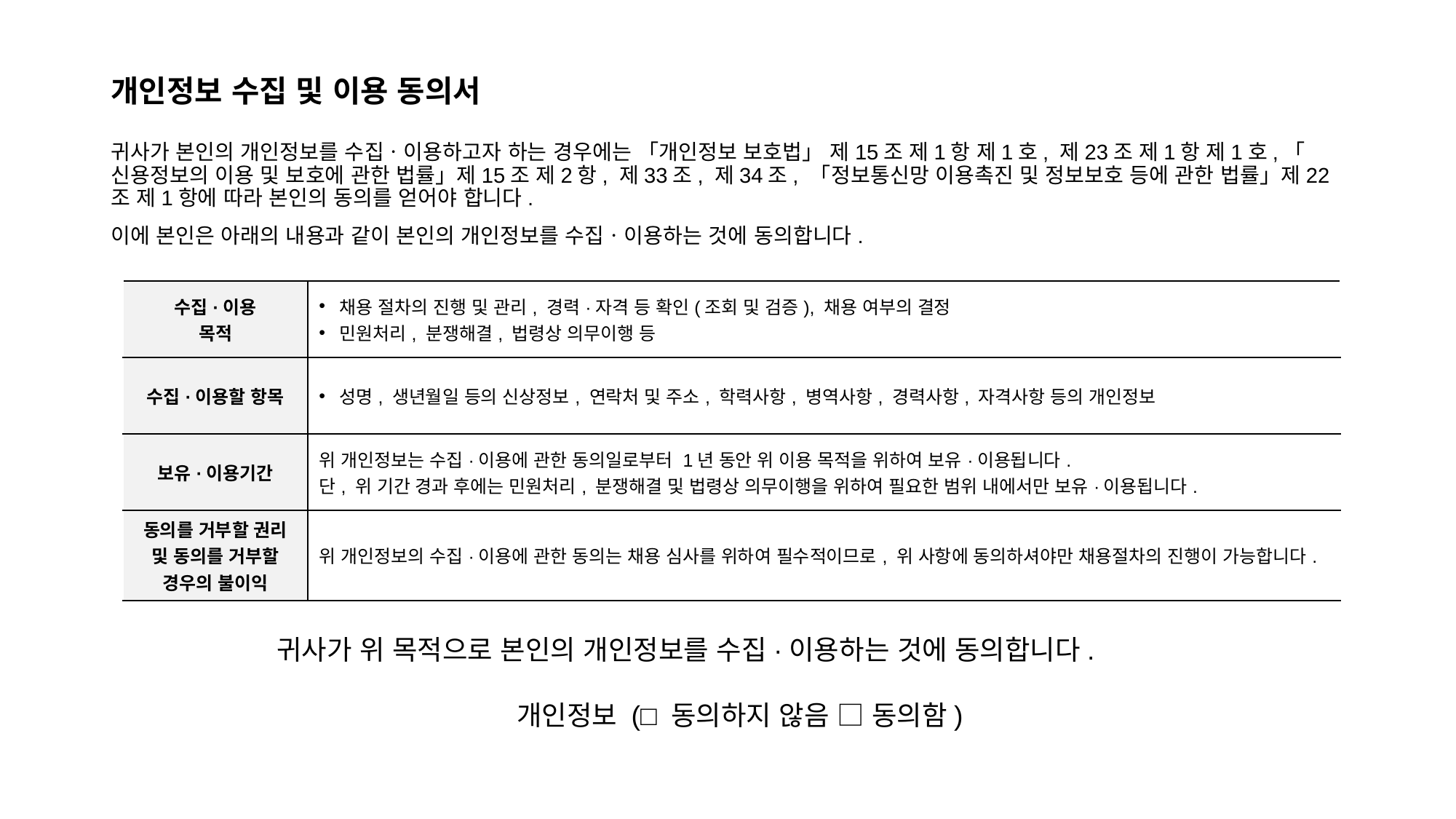

# 개인정보 수집 및 이용 동의서
귀사가 본인의 개인정보를 수집ㆍ이용하고자 하는 경우에는 「개인정보 보호법」 제15조 제1항 제1호, 제23조 제1항 제1호,「신용정보의 이용 및 보호에 관한 법률」제15조 제2항, 제33조, 제34조, 「정보통신망 이용촉진 및 정보보호 등에 관한 법률」제22조 제1항에 따라 본인의 동의를 얻어야 합니다.
이에 본인은 아래의 내용과 같이 본인의 개인정보를 수집ㆍ이용하는 것에 동의합니다.
| 수집·이용 목적 | 채용 절차의 진행 및 관리, 경력·자격 등 확인(조회 및 검증), 채용 여부의 결정 민원처리, 분쟁해결, 법령상 의무이행 등 |
| --- | --- |
| 수집·이용할 항목 | 성명, 생년월일 등의 신상정보, 연락처 및 주소, 학력사항, 병역사항, 경력사항, 자격사항 등의 개인정보 |
| 보유·이용기간 | 위 개인정보는 수집·이용에 관한 동의일로부터 1년 동안 위 이용 목적을 위하여 보유·이용됩니다. 단, 위 기간 경과 후에는 민원처리, 분쟁해결 및 법령상 의무이행을 위하여 필요한 범위 내에서만 보유·이용됩니다. |
| 동의를 거부할 권리 및 동의를 거부할 경우의 불이익 | 위 개인정보의 수집·이용에 관한 동의는 채용 심사를 위하여 필수적이므로, 위 사항에 동의하셔야만 채용절차의 진행이 가능합니다. |
귀사가 위 목적으로 본인의 개인정보를 수집·이용하는 것에 동의합니다.

개인정보 (□ 동의하지 않음 □ 동의함)